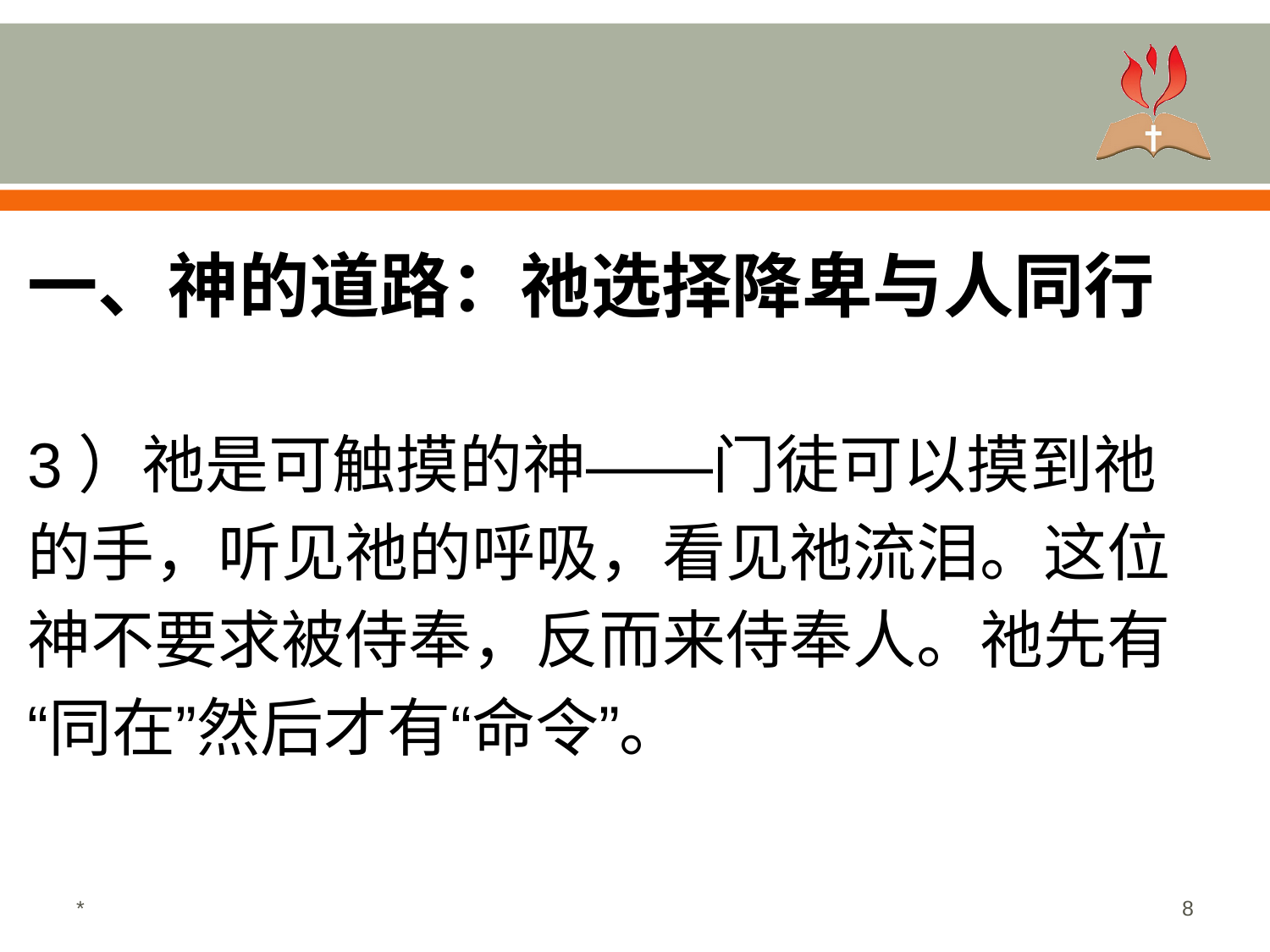

#
一、神的道路：祂选择降卑与人同行

3）祂是可触摸的神——门徒可以摸到祂的手，听见祂的呼吸，看见祂流泪。这位神不要求被侍奉，反而来侍奉人。祂先有“同在”然后才有“命令”。

*
8